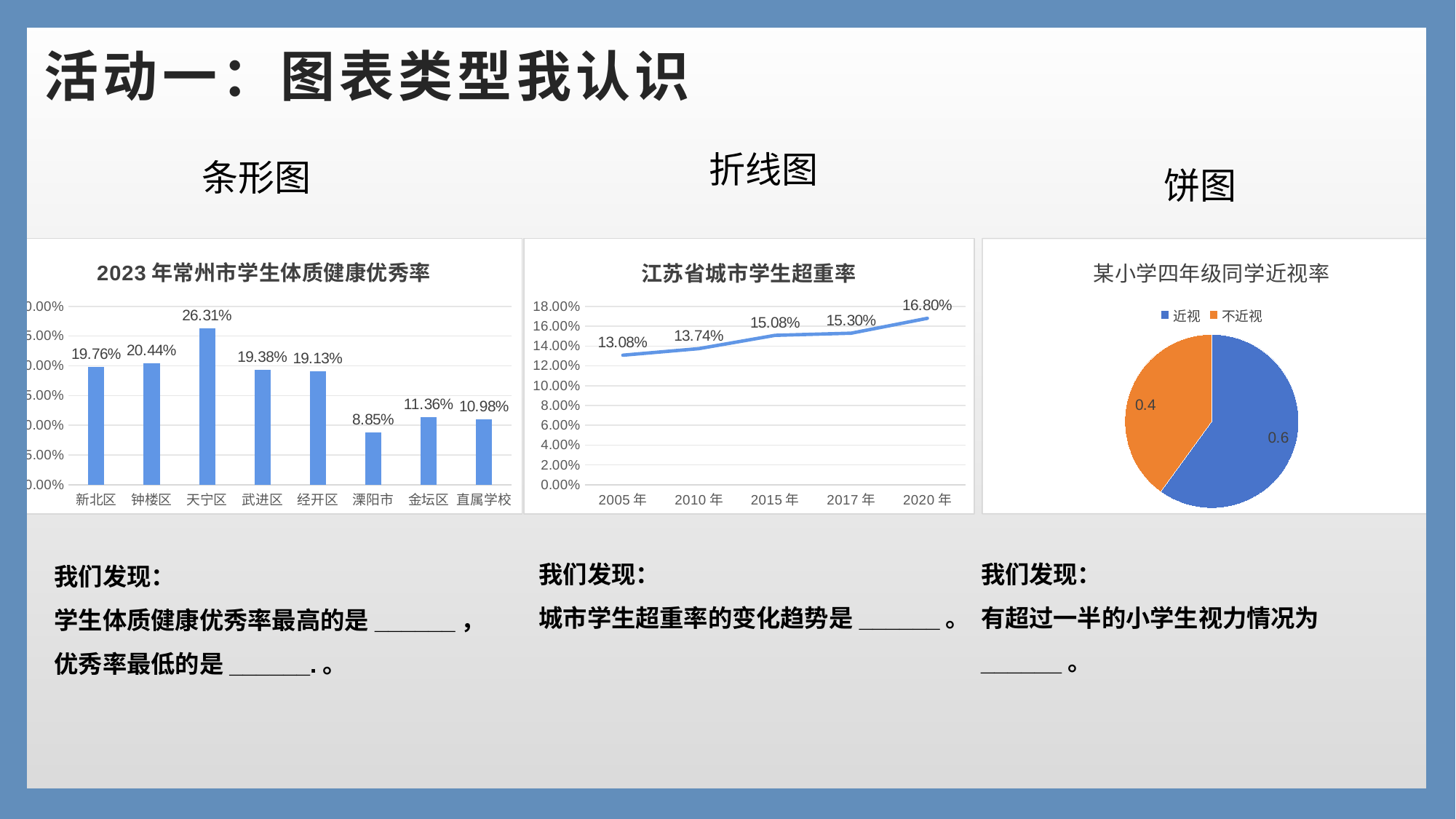

# 活动一：图表类型我认识
折线图
条形图
饼图

### Chart: 2023年常州市学生体质健康优秀率

| Category |  |
|---|---|
| 新北区 | 0.1976 |
| 钟楼区 | 0.2044 |
| 天宁区 | 0.2631 |
| 武进区 | 0.1938 |
| 经开区 | 0.1913 |
| 溧阳市 | 0.0885 |
| 金坛区 | 0.1136 |
| 直属学校 | 0.1098 |

### Chart: 江苏省城市学生超重率

| Category |  |
|---|---|
| 2005年 | 0.1308 |
| 2010年 | 0.1374 |
| 2015年 | 0.1508 |
| 2017年 | 0.153 |
| 2020年 | 0.168 |

### Chart: 某小学四年级同学近视率

| Category |  |
|---|---|
| 近视 | 0.6 |
| 不近视 | 0.4 |
我们发现：
城市学生超重率的变化趋势是______。
我们发现：
有超过一半的小学生视力情况为______。
我们发现：
学生体质健康优秀率最高的是______，
优秀率最低的是______.。